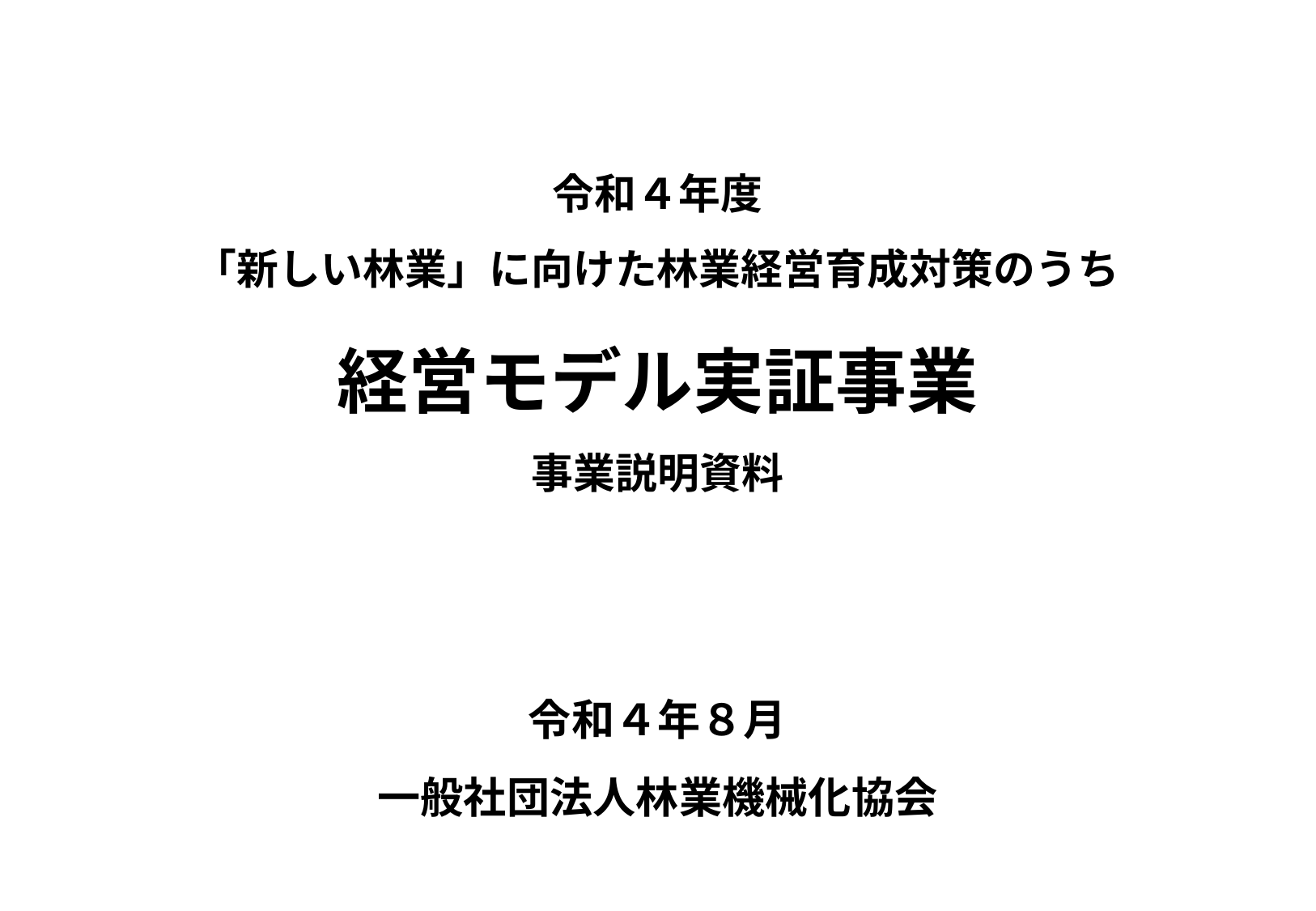

# 令和４年度 「新しい林業」に向けた林業経営育成対策のうち 経営モデル実証事業 事業説明資料
令和４年８月
一般社団法人林業機械化協会